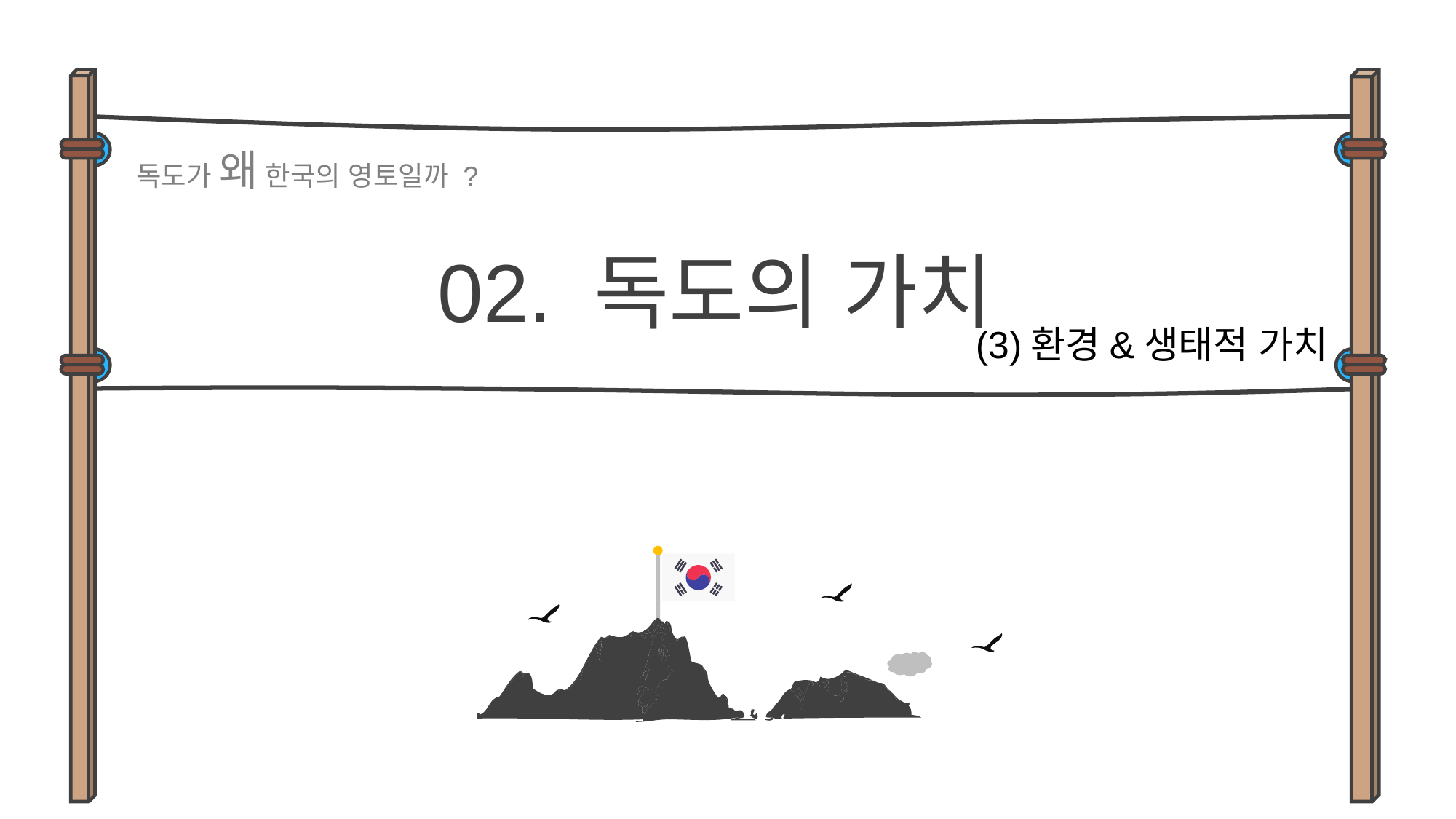

독도가 왜 한국의 영토일까 ?

02. 독도의 가치
(3)환경&생태적 가치